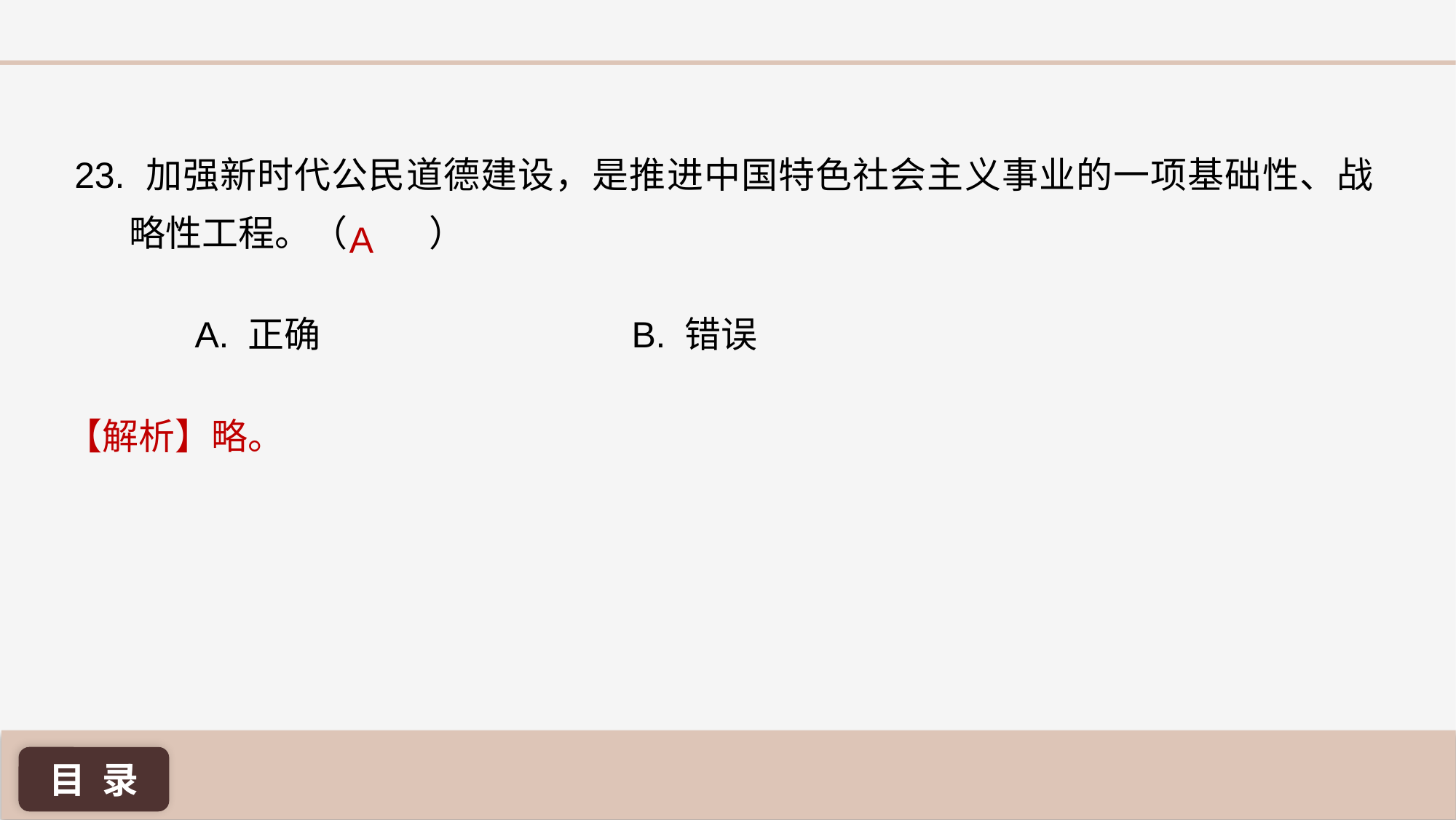

23. 加强新时代公民道德建设，是推进中国特色社会主义事业的一项基础性、战略性工程。（          ）
A
A. 正确 			B. 错误
【解析】略。